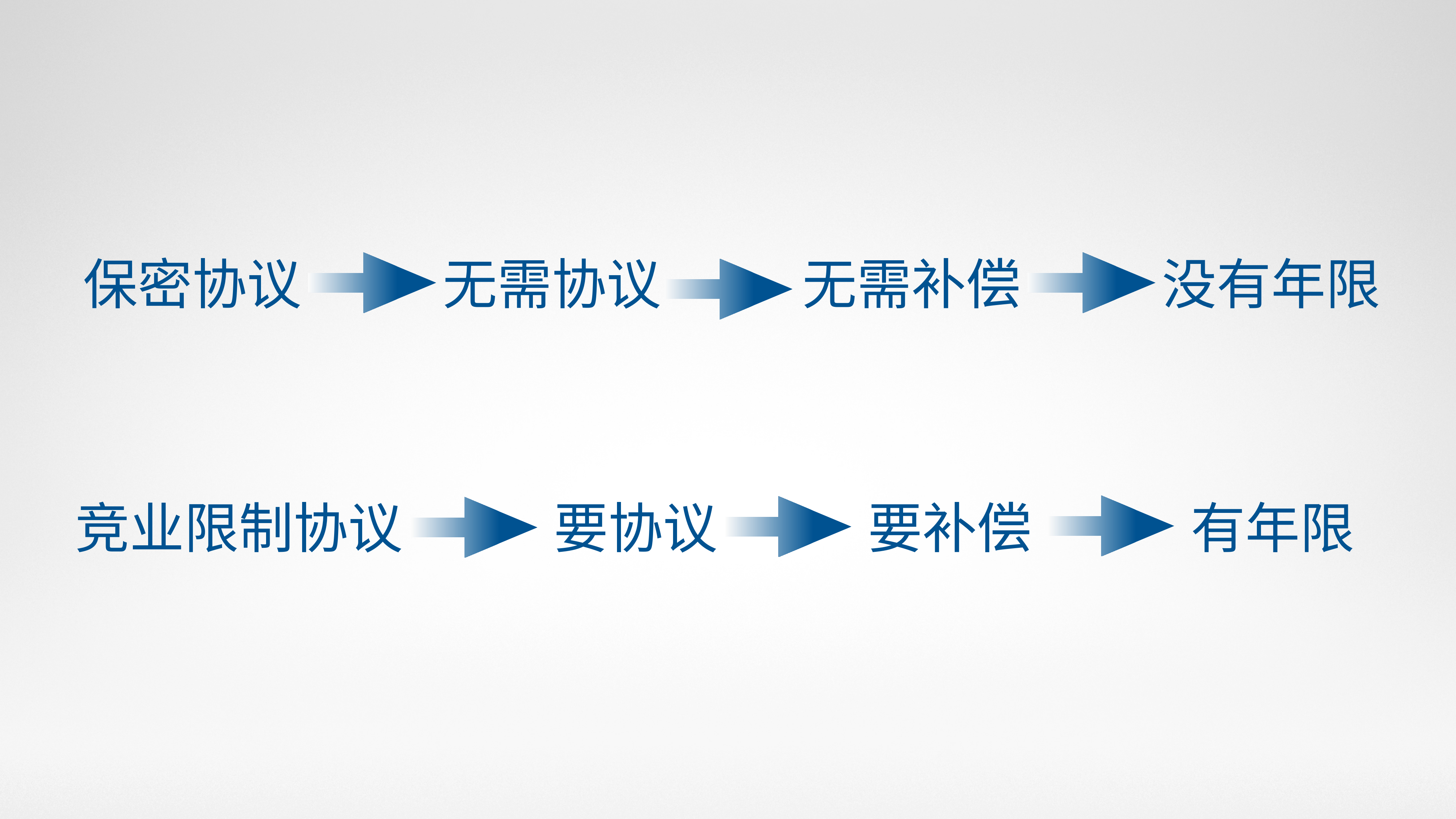

没有年限
保密协议
无需协议
无需补偿

竞业限制协议
要协议
要补偿
有年限